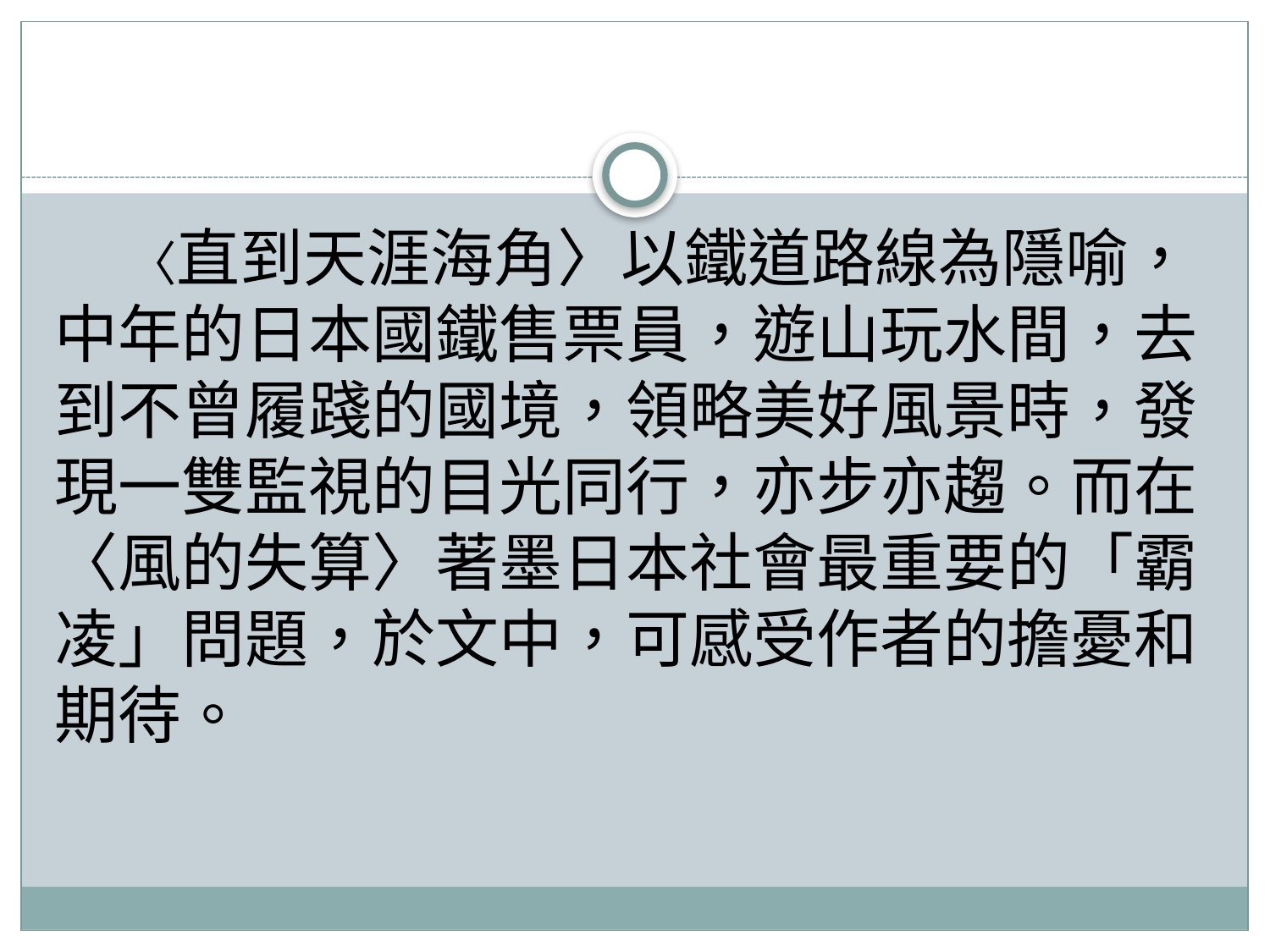

#
      〈直到天涯海角〉以鐵道路線為隱喻，中年的日本國鐵售票員，遊山玩水間，去到不曾履踐的國境，領略美好風景時，發現一雙監視的目光同行，亦步亦趨。而在〈風的失算〉著墨日本社會最重要的「霸凌」問題，於文中，可感受作者的擔憂和期待。